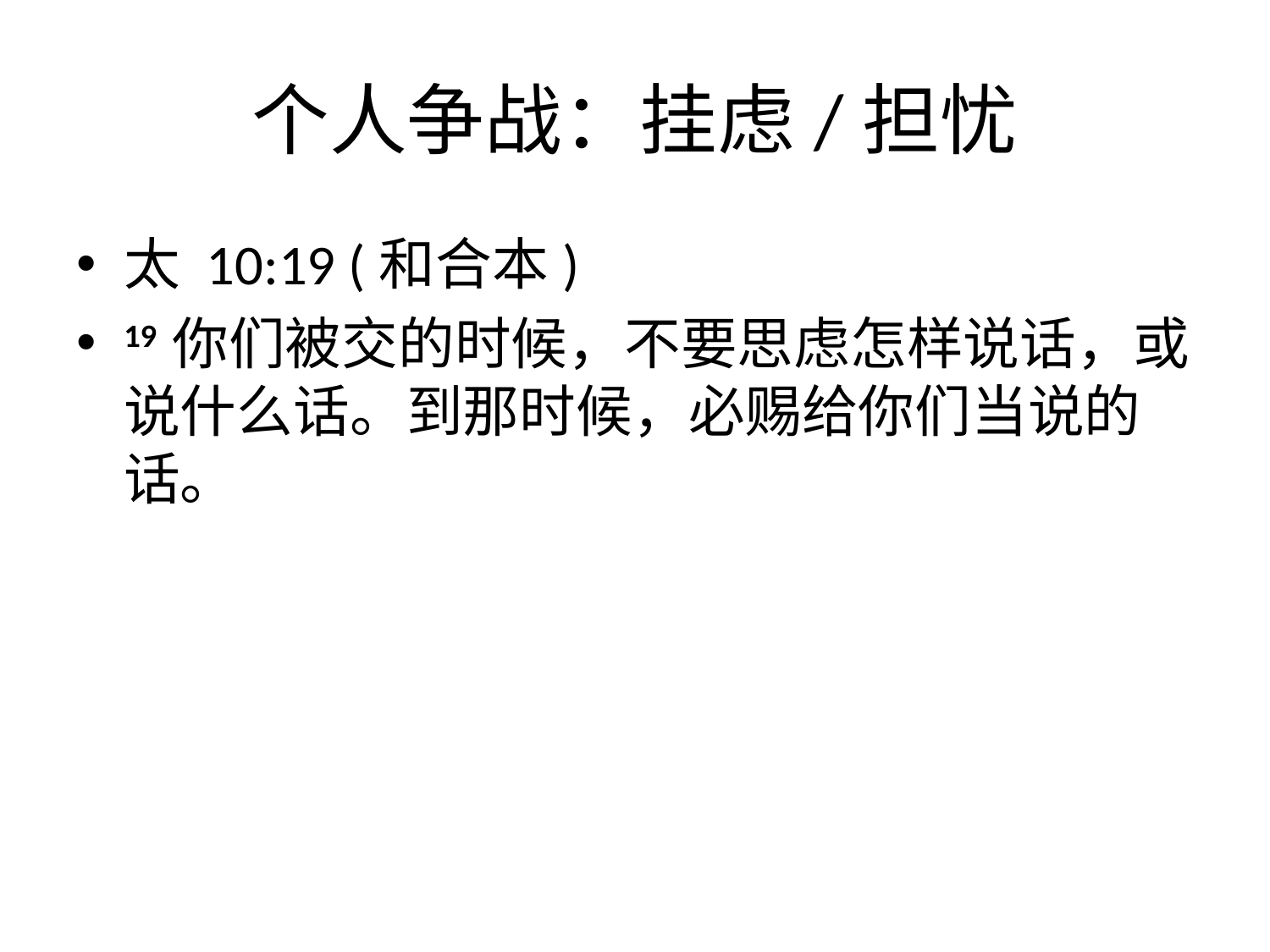

# 个人争战：挂虑/担忧
太 10:19 (和合本)
19 你们被交的时候，不要思虑怎样说话，或说什么话。到那时候，必赐给你们当说的话。